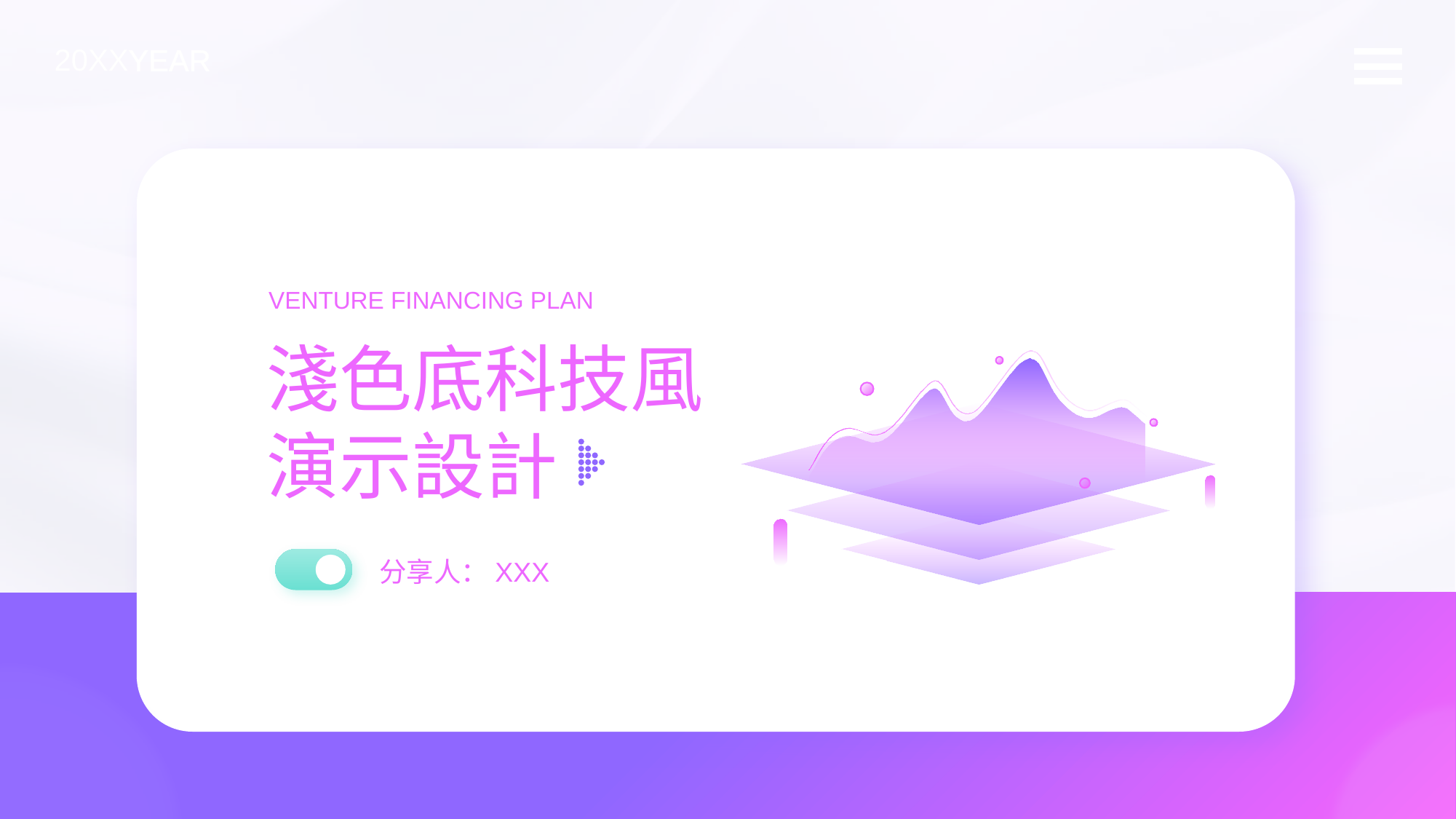

20XXYEAR
VENTURE  FINANCING  PLAN
VENTURE FINANCING PLAN
淺色底科技風
演示設計

分享人：XXX